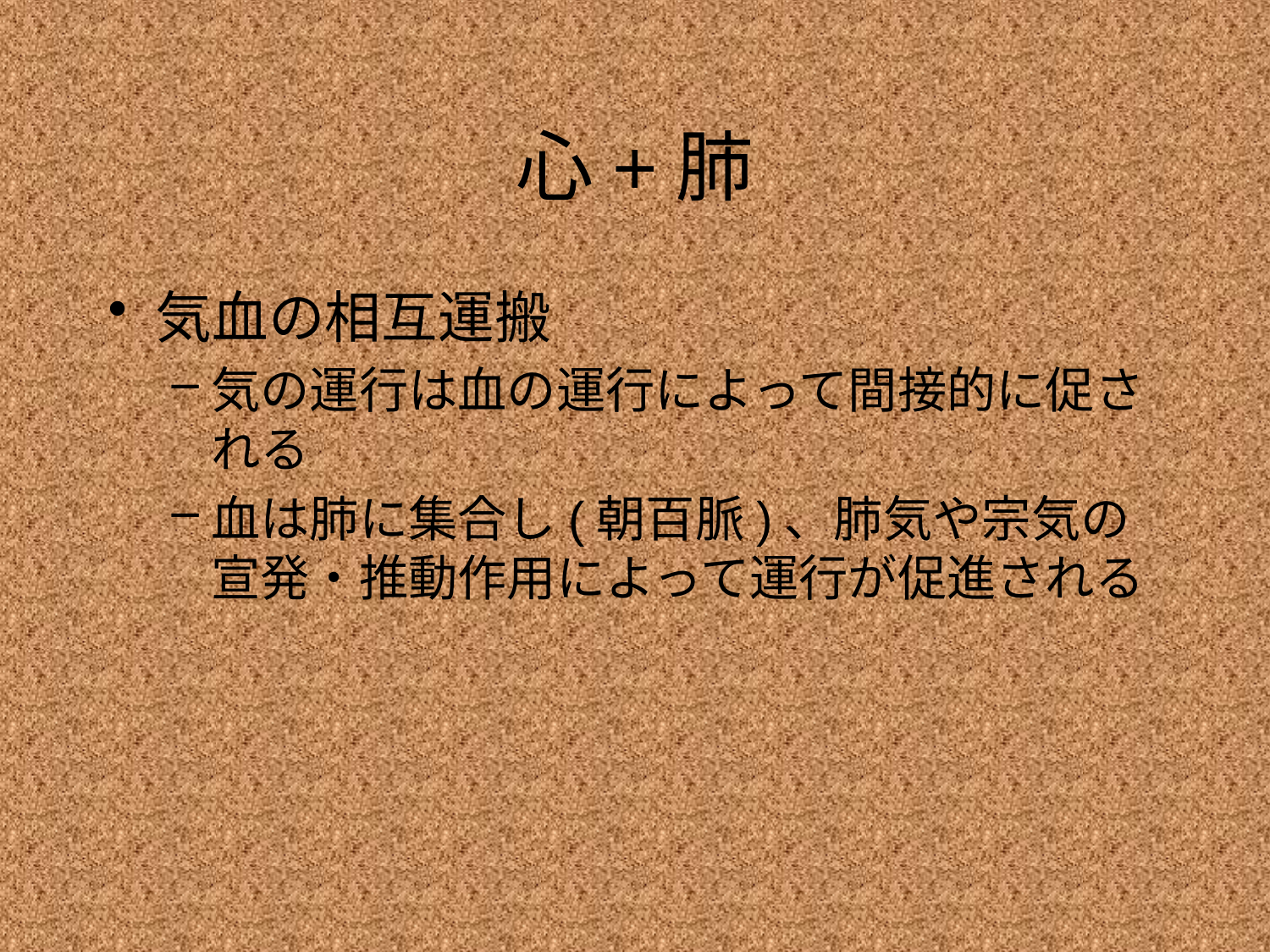

# 心+肺
気血の相互運搬
気の運行は血の運行によって間接的に促される
血は肺に集合し(朝百脈)、肺気や宗気の宣発・推動作用によって運行が促進される